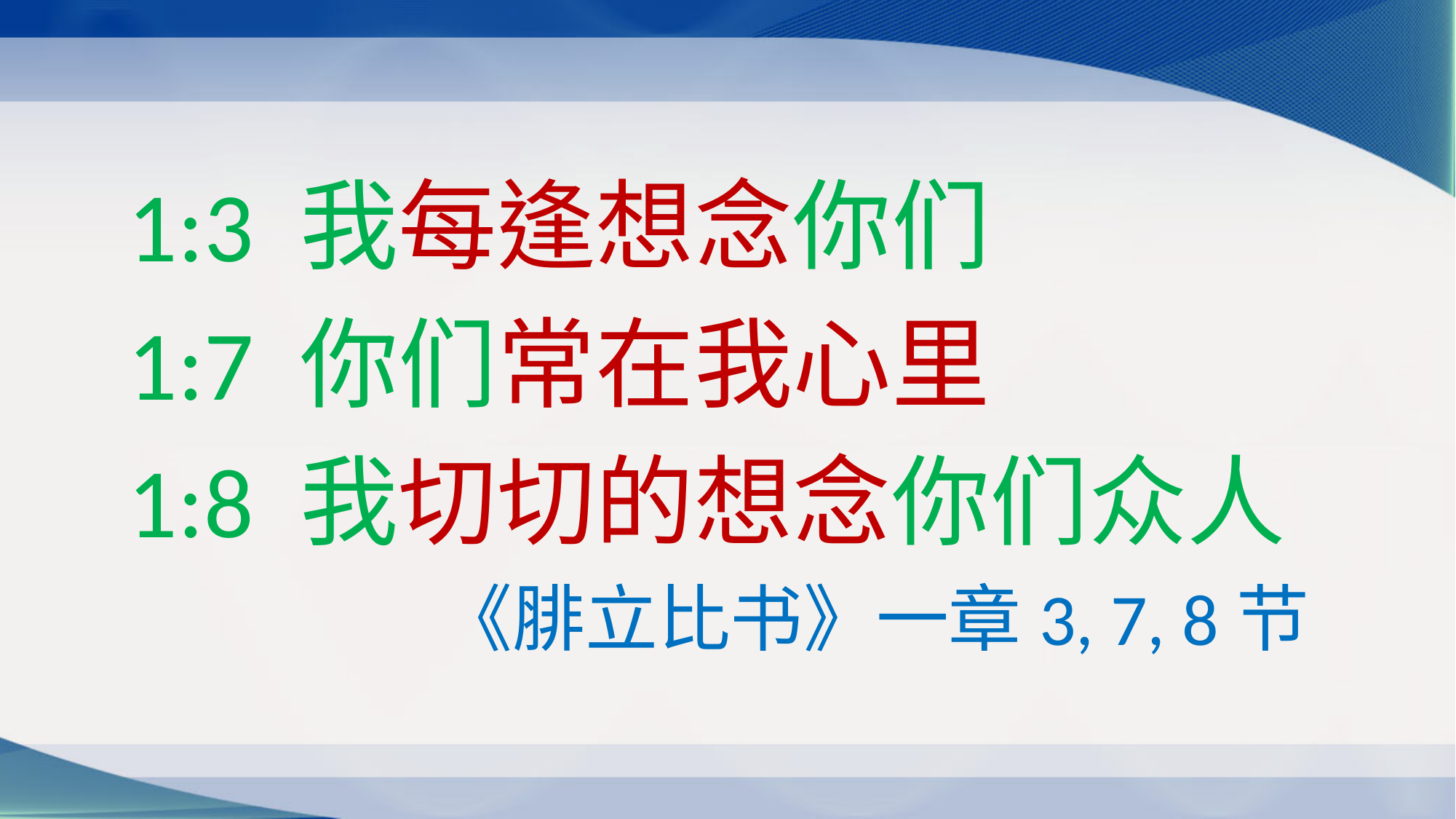

1:3 我每逢想念你们
1:7 你们常在我心里
1:8 我切切的想念你们众人
                  《腓立比书》一章3, 7, 8节